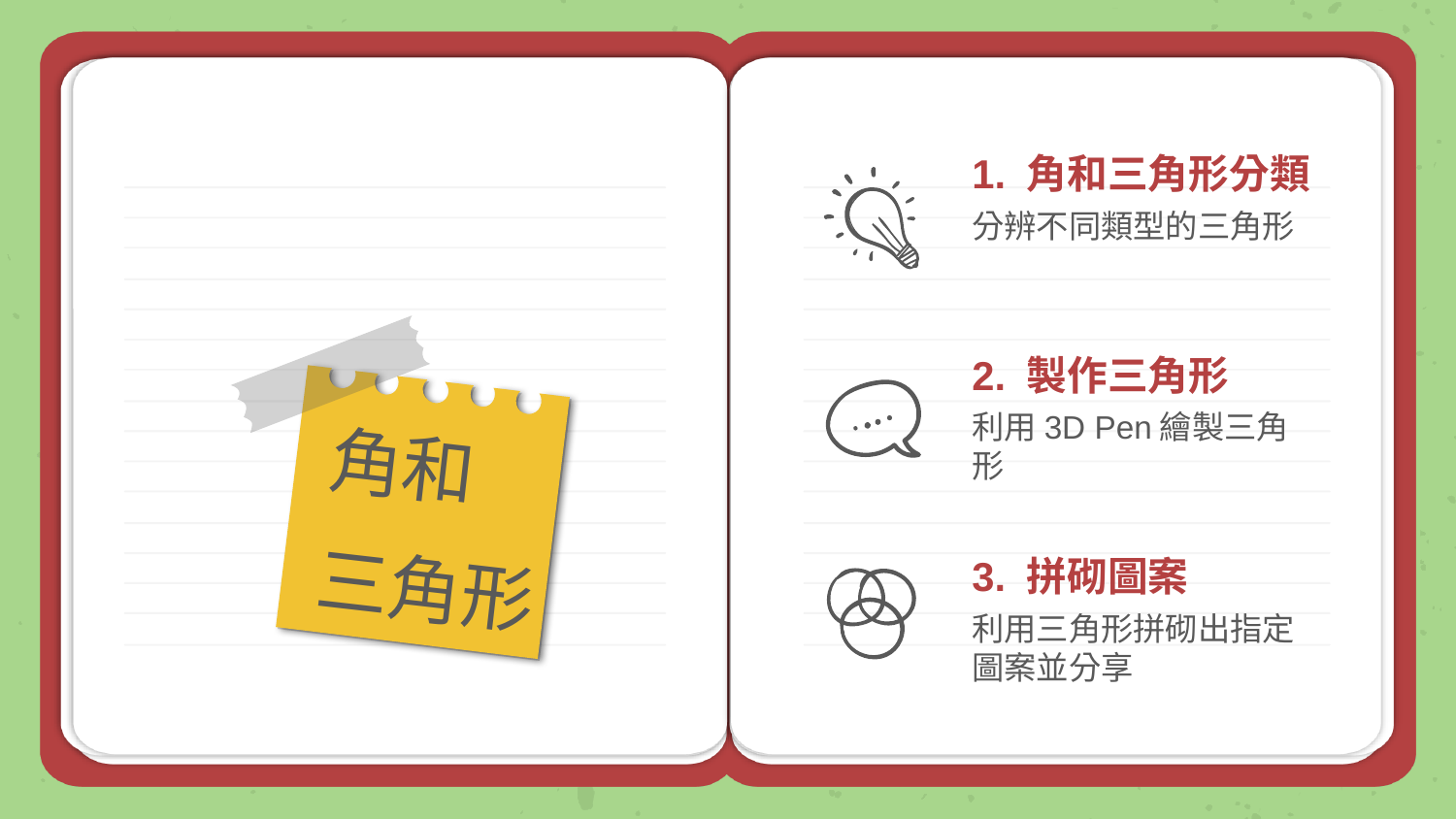

# 1. 角和三角形分類

分辨不同類型的三角形

2. 製作三角形

利用3D Pen繪製三角形
角和
三角形
3. 拼砌圖案

利用三角形拼砌出指定圖案並分享